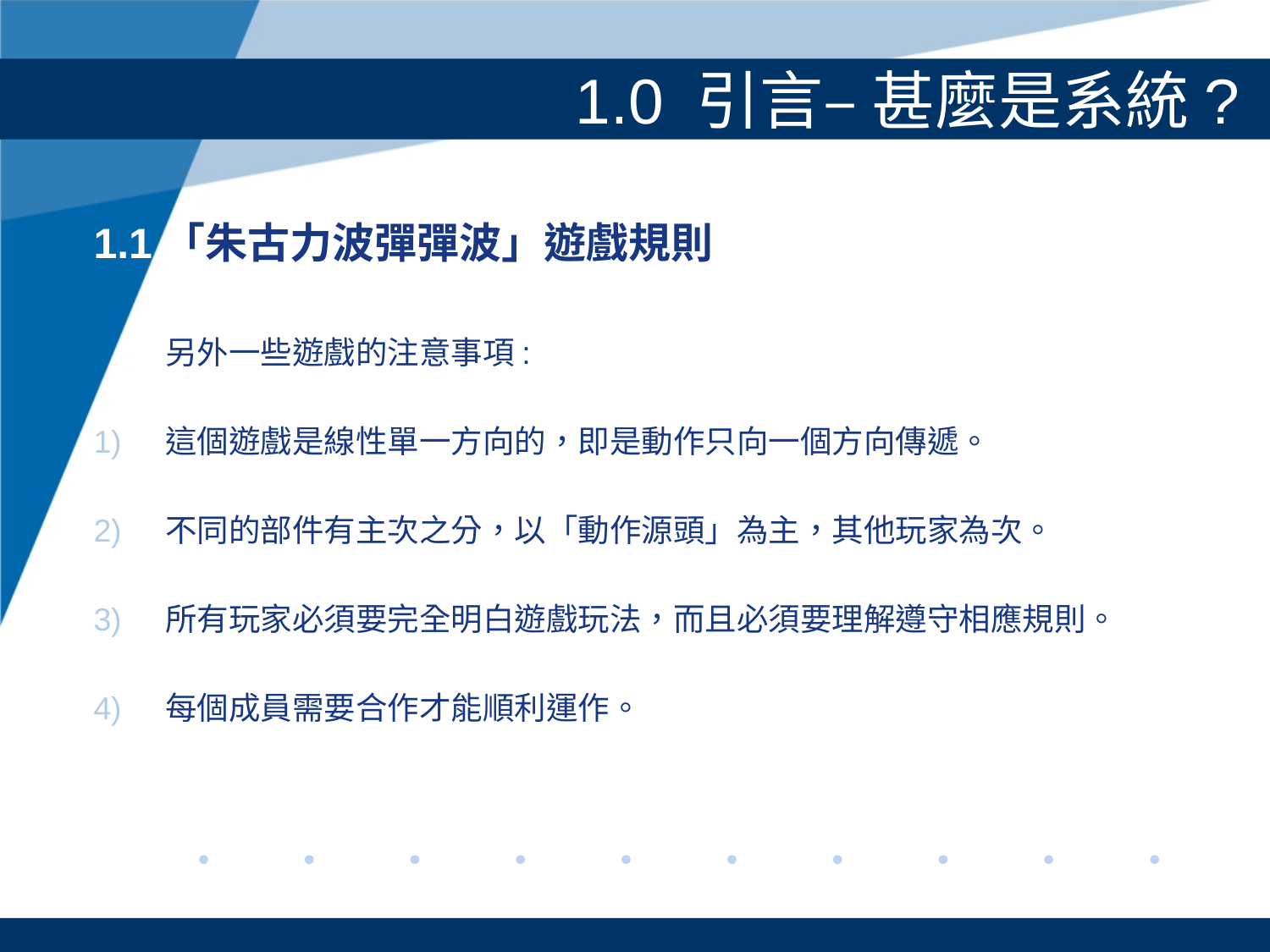

# 1.0 引言– 甚麼是系統?
1.1「朱古力波彈彈波」遊戲規則

	另外一些遊戲的注意事項:

這個遊戲是線性單一方向的，即是動作只向一個方向傳遞。

不同的部件有主次之分，以「動作源頭」為主，其他玩家為次。

所有玩家必須要完全明白遊戲玩法，而且必須要理解遵守相應規則。

每個成員需要合作才能順利運作。